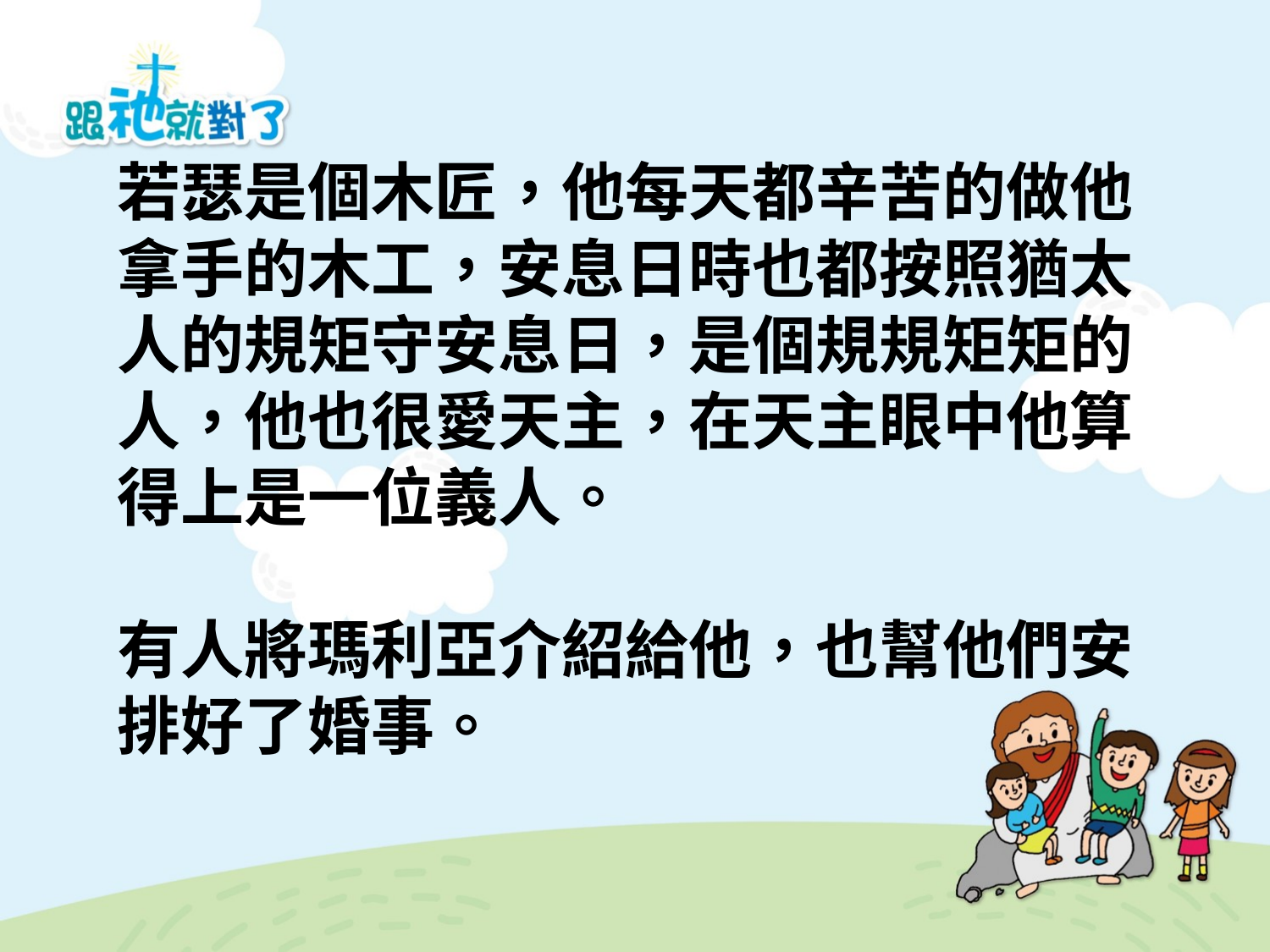

若瑟是個木匠，他每天都辛苦的做他拿手的木工，安息日時也都按照猶太人的規矩守安息日，是個規規矩矩的人，他也很愛天主，在天主眼中他算得上是一位義人。

有人將瑪利亞介紹給他，也幫他們安排好了婚事。